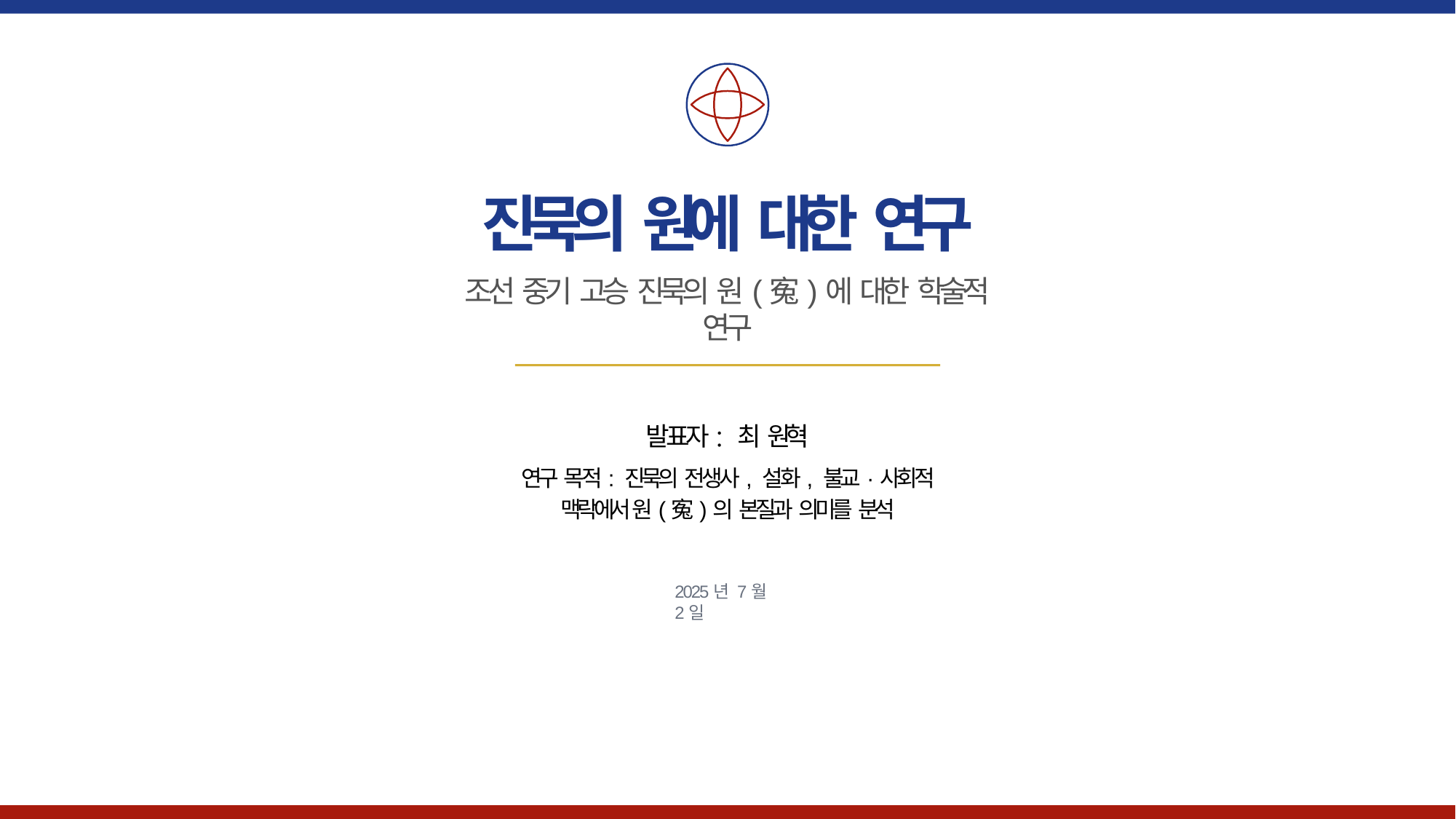

# 진묵의 원에 대한 연구
조선 중기 고승 진묵의 원(寃)에 대한 학술적 연구

발표자: 최 원혁
연구 목적: 진묵의 전생사, 설화, 불교·사회적 맥락에서 원(寃)의 본질과 의미를 분석
2025년 7월 2일